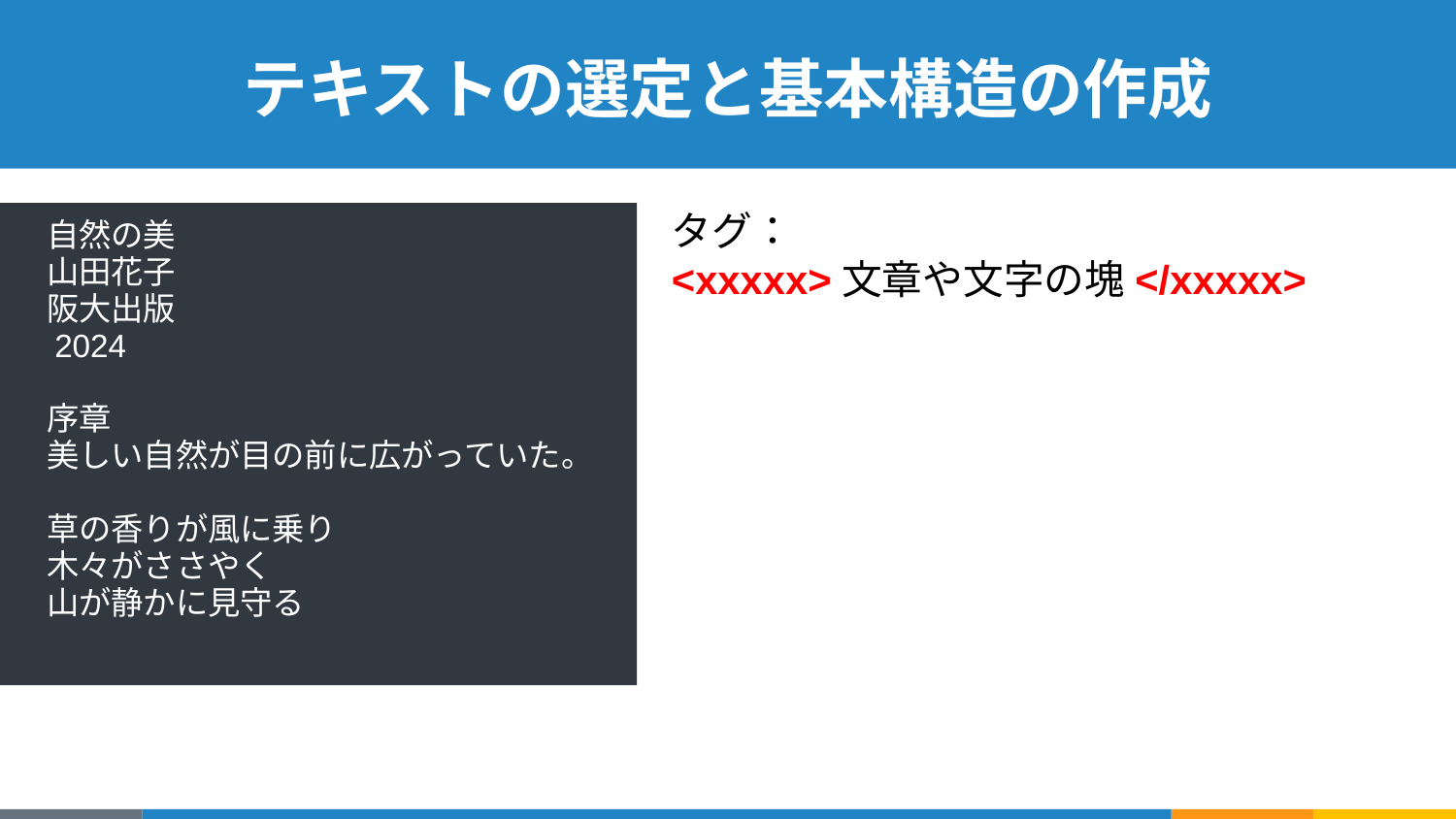

# テキストの選定と基本構造の作成
タグ：
<xxxxx>文章や文字の塊</xxxxx>
　自然の美
　山田花子
　阪大出版
　2024

　序章
　美しい自然が目の前に広がっていた。

　草の香りが風に乗り
　木々がささやく
　山が静かに見守る